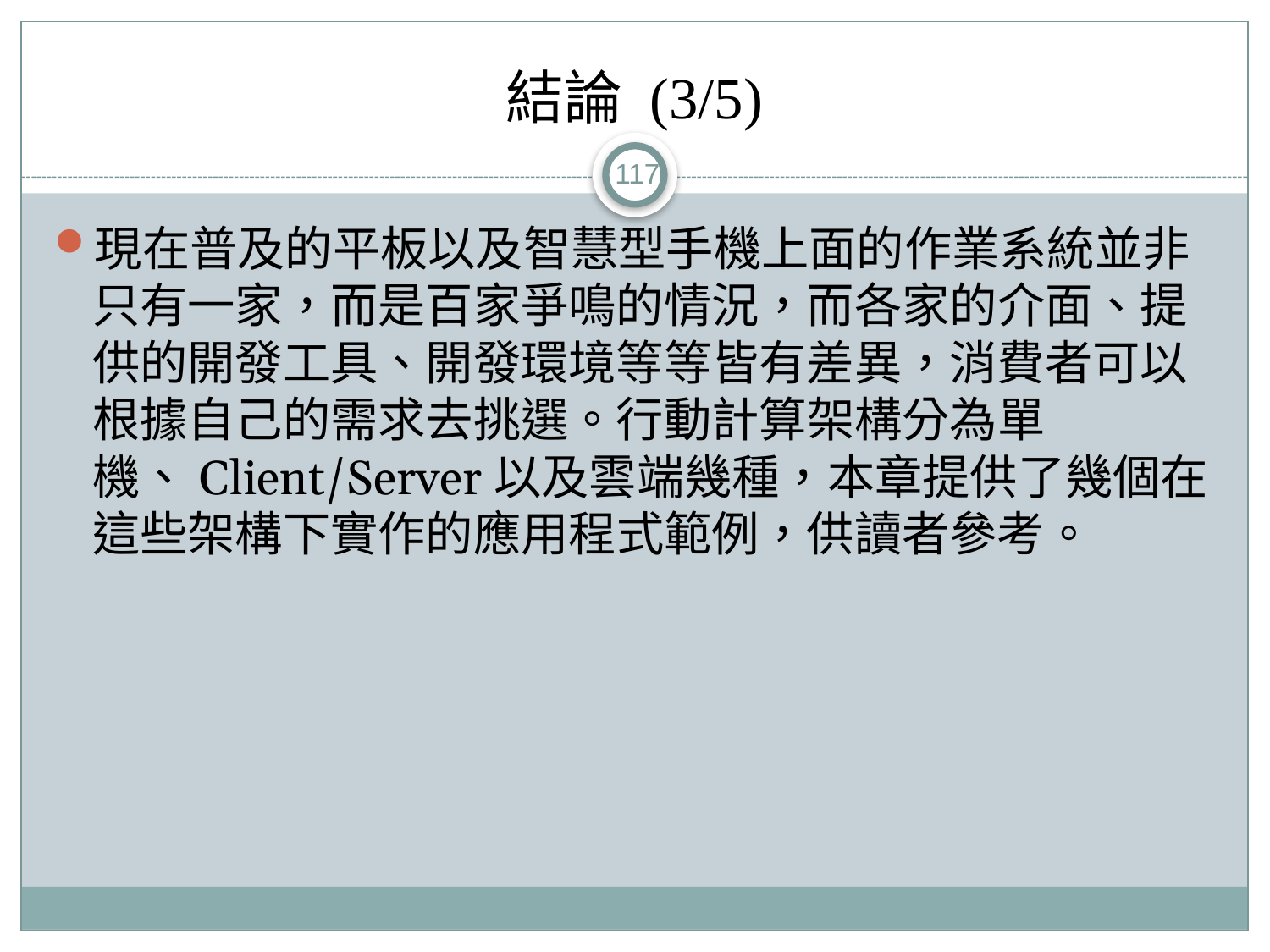

# 結論 (3/5)
117
現在普及的平板以及智慧型手機上面的作業系統並非只有一家，而是百家爭鳴的情況，而各家的介面、提供的開發工具、開發環境等等皆有差異，消費者可以根據自己的需求去挑選。行動計算架構分為單機、Client/Server以及雲端幾種，本章提供了幾個在這些架構下實作的應用程式範例，供讀者參考。